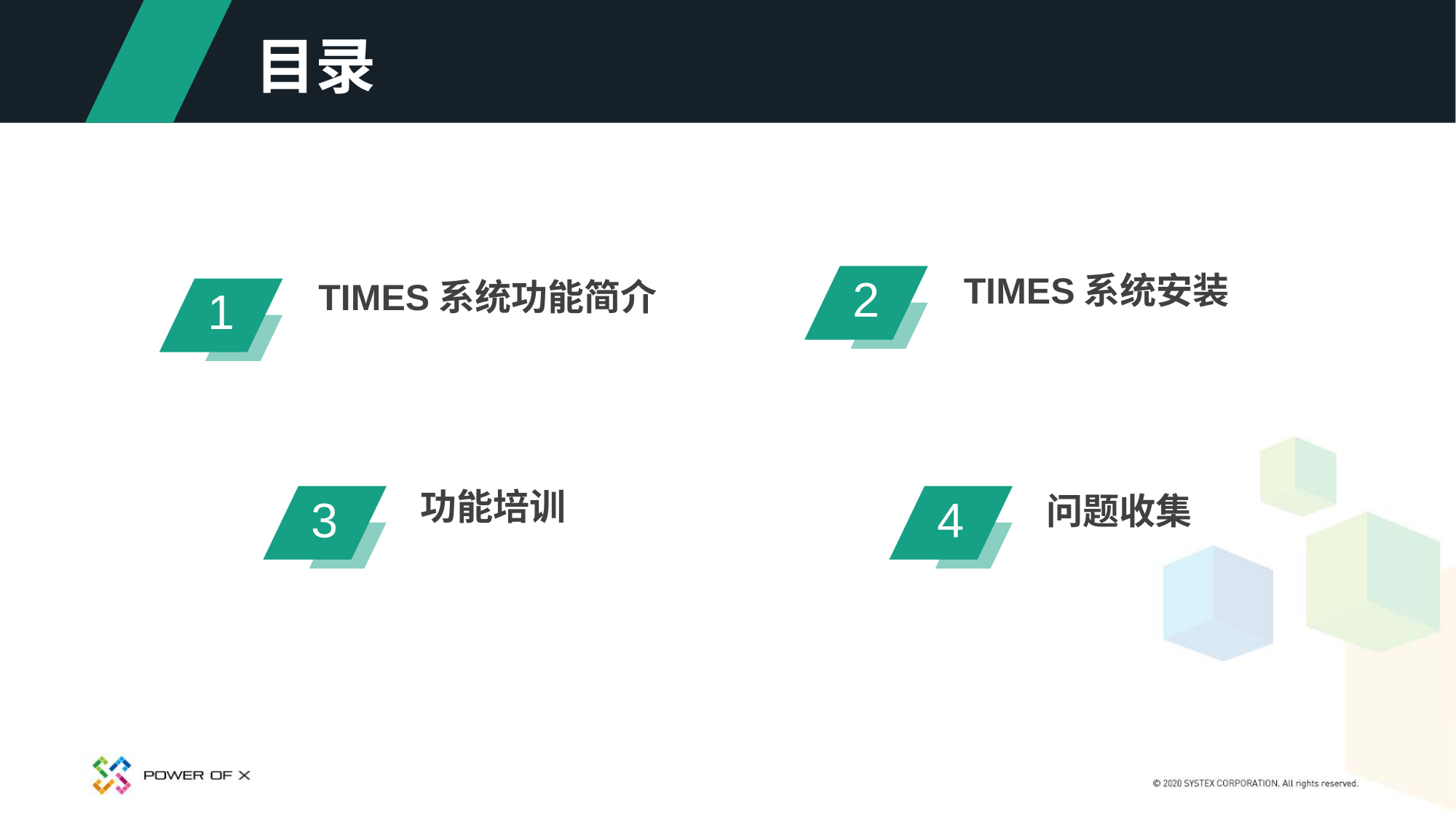

目录
TIMES系统安装
2

TIMES系统功能简介
1

功能培训
3

问题收集
4